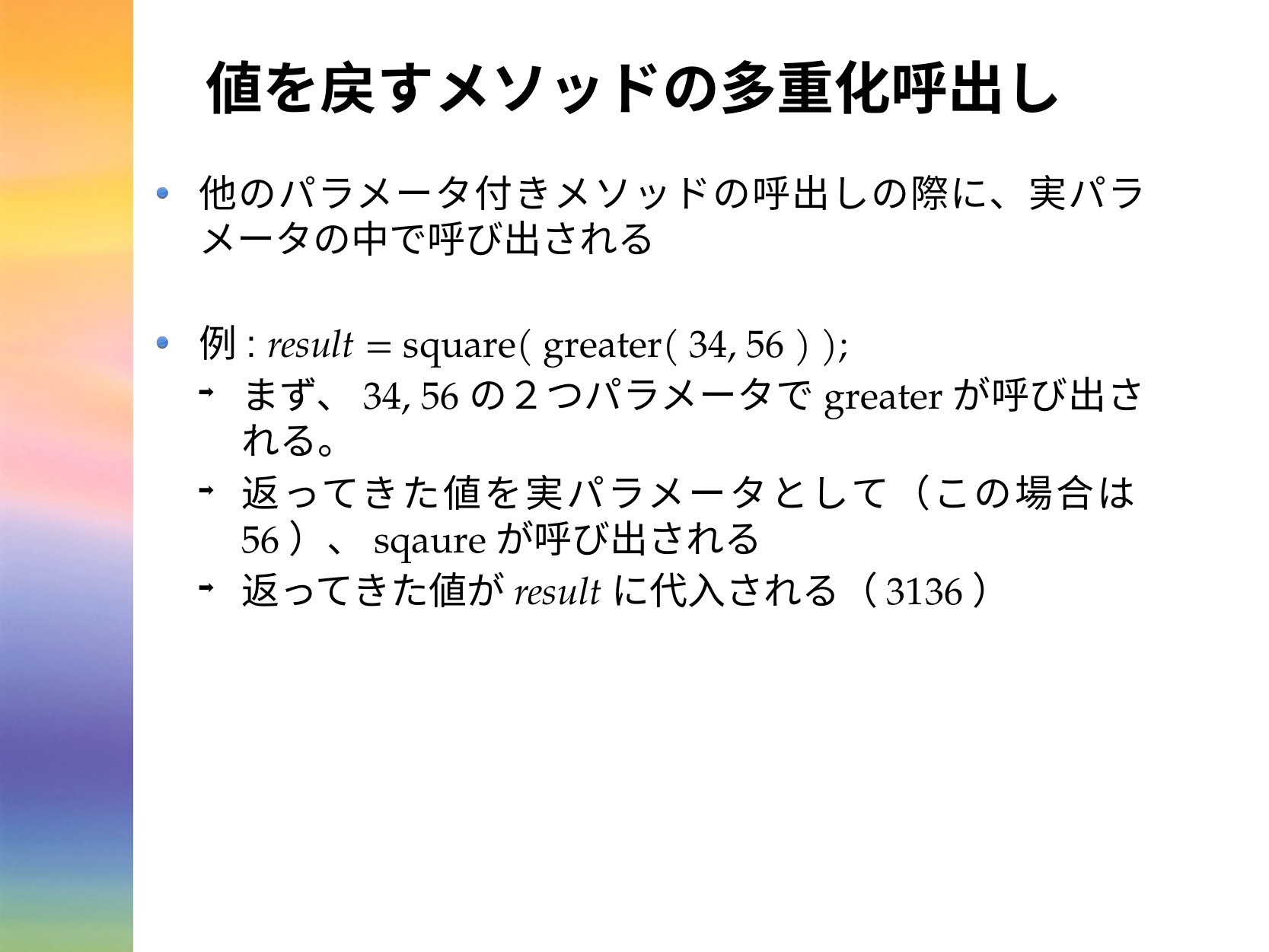

# 値を戻すメソッドの多重化呼出し
他のパラメータ付きメソッドの呼出しの際に、実パラメータの中で呼び出される

例: result = square( greater( 34, 56 ) );
まず、34, 56の２つパラメータでgreaterが呼び出される。
返ってきた値を実パラメータとして（この場合は56）、sqaureが呼び出される
返ってきた値がresultに代入される（3136）